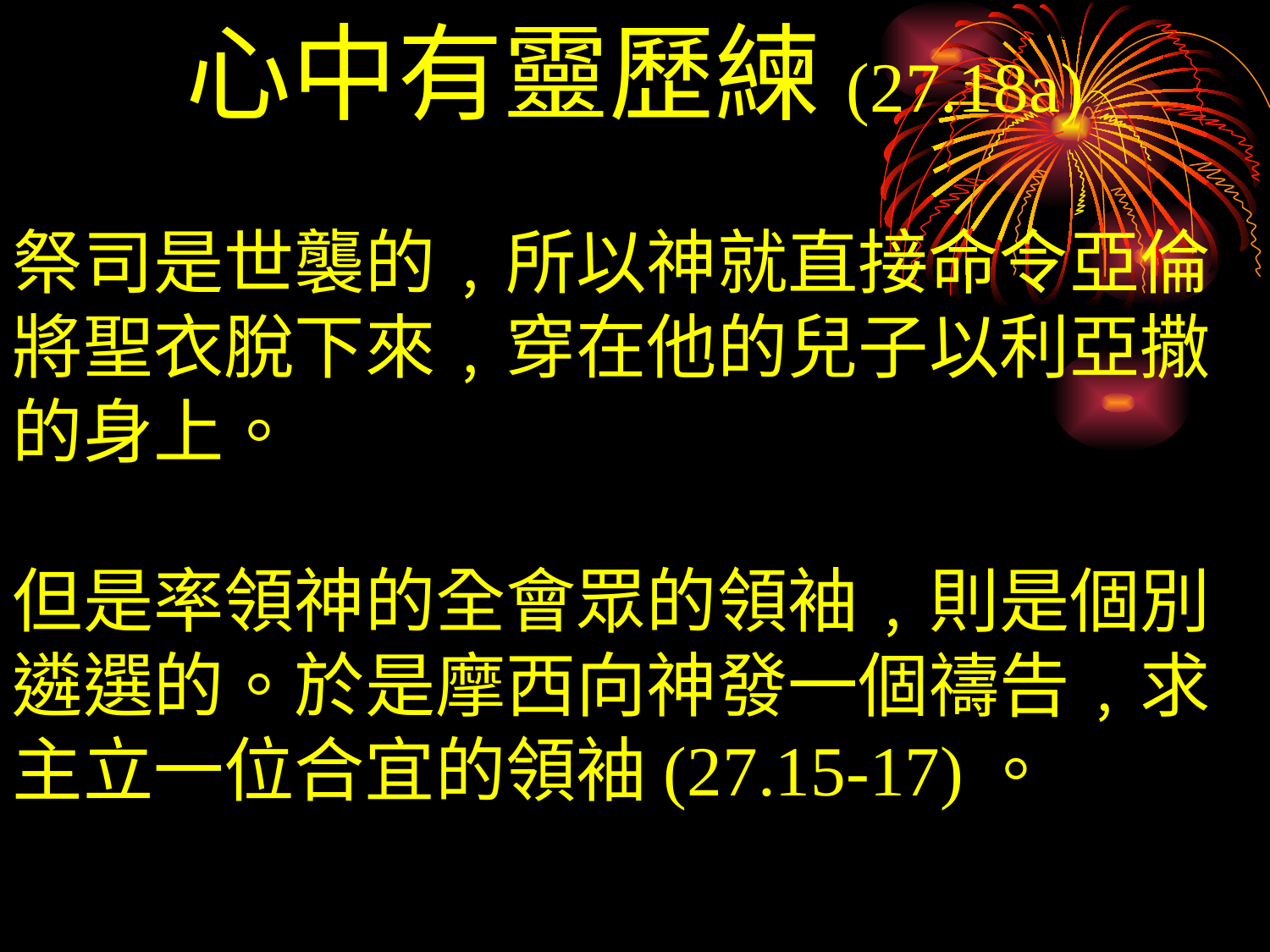

心中有靈歷練(27.18a)

祭司是世襲的﹐所以神就直接命令亞倫將聖衣脫下來﹐穿在他的兒子以利亞撒的身上。

但是率領神的全會眾的領袖﹐則是個別遴選的。於是摩西向神發一個禱告﹐求主立一位合宜的領袖(27.15-17)。